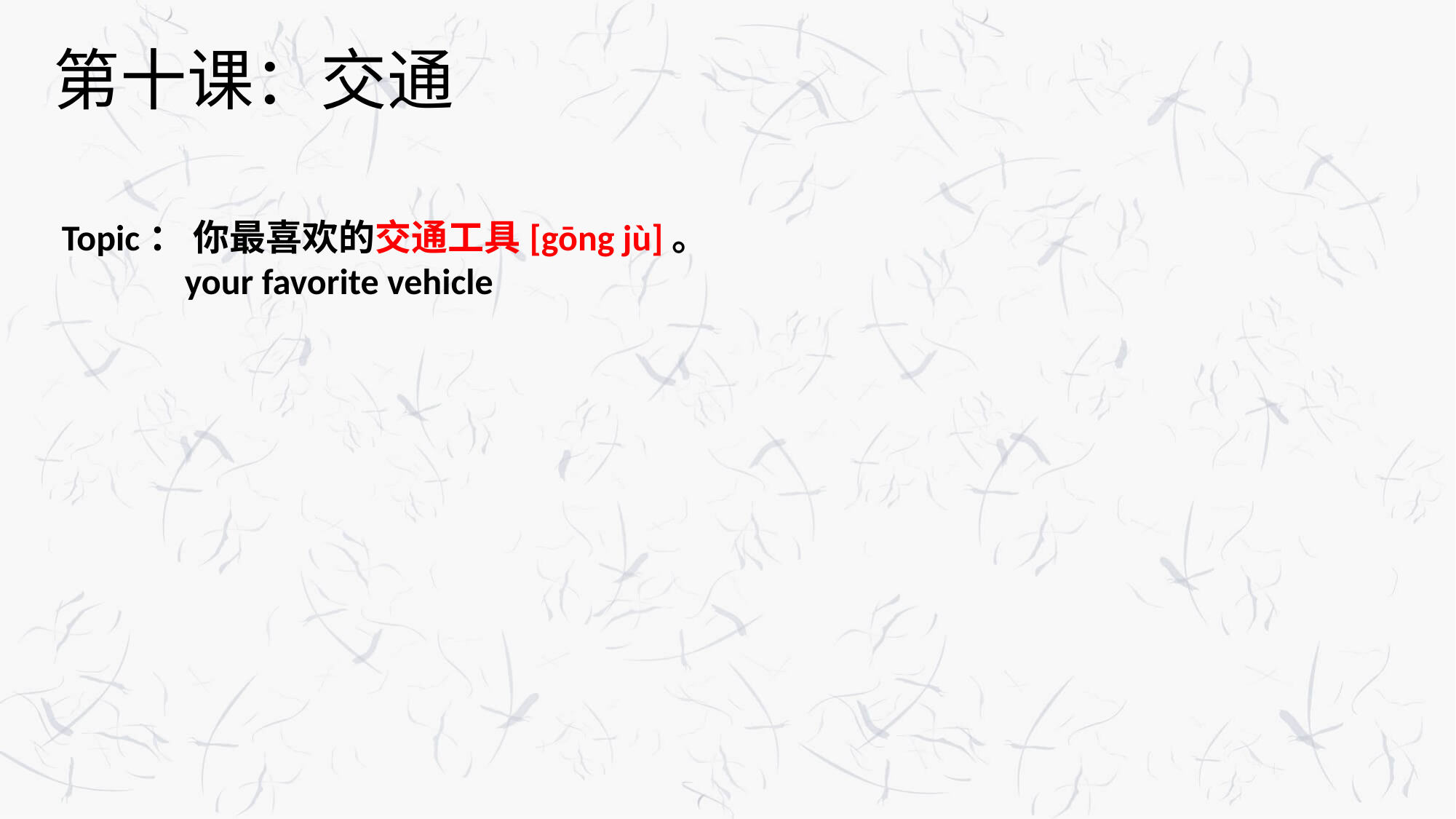

第十课：交通

 Topic： 你最喜欢的交通工具[gōng jù]。
                your favorite vehicle